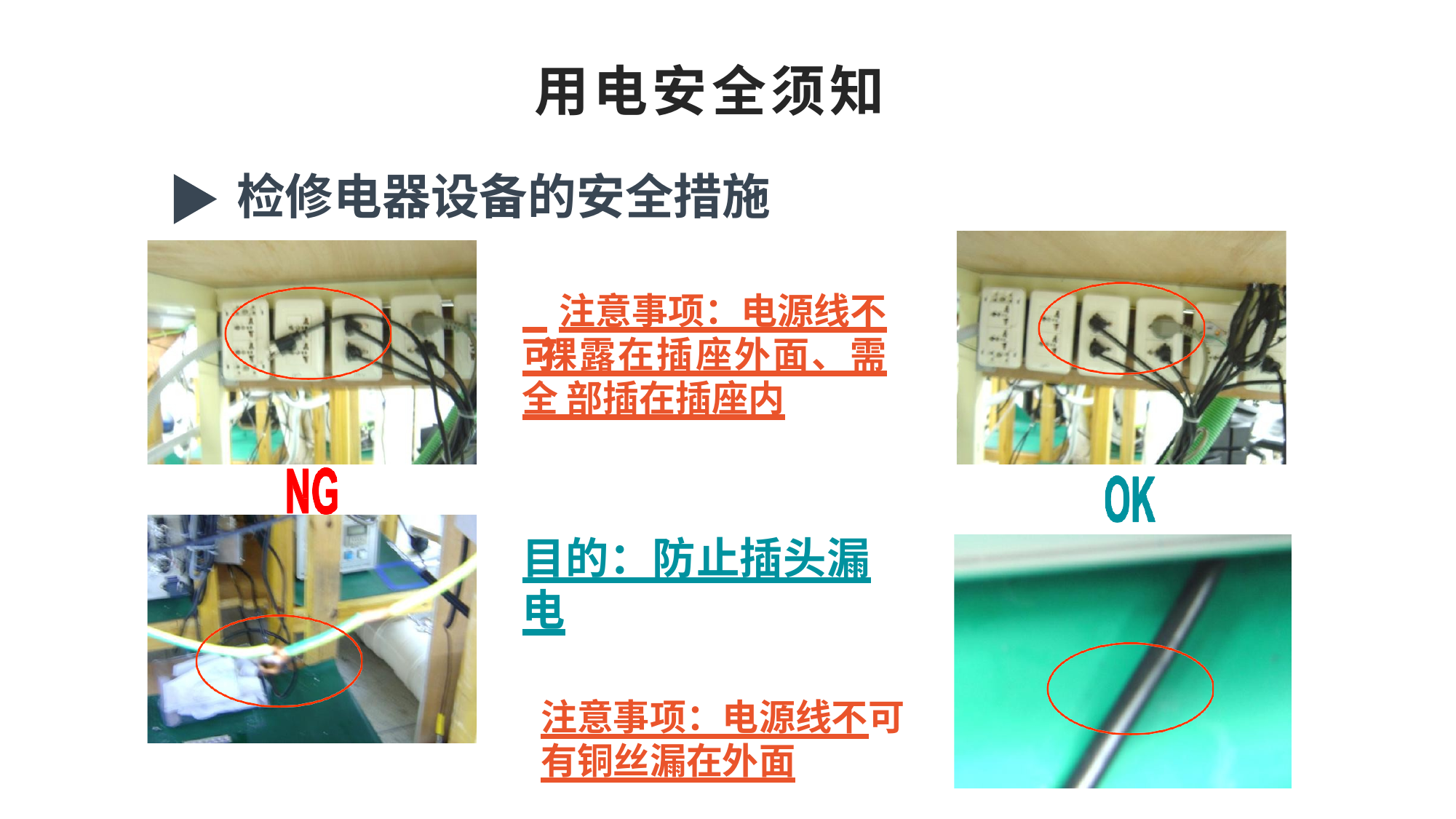

# 用电安全须知
检修电器设备的安全措施

   注意事项：电源线不可 裸露在插座外面、需全 部插在插座内

目的：防止插头漏电

注意事项：电源线不可 有铜丝漏在外面